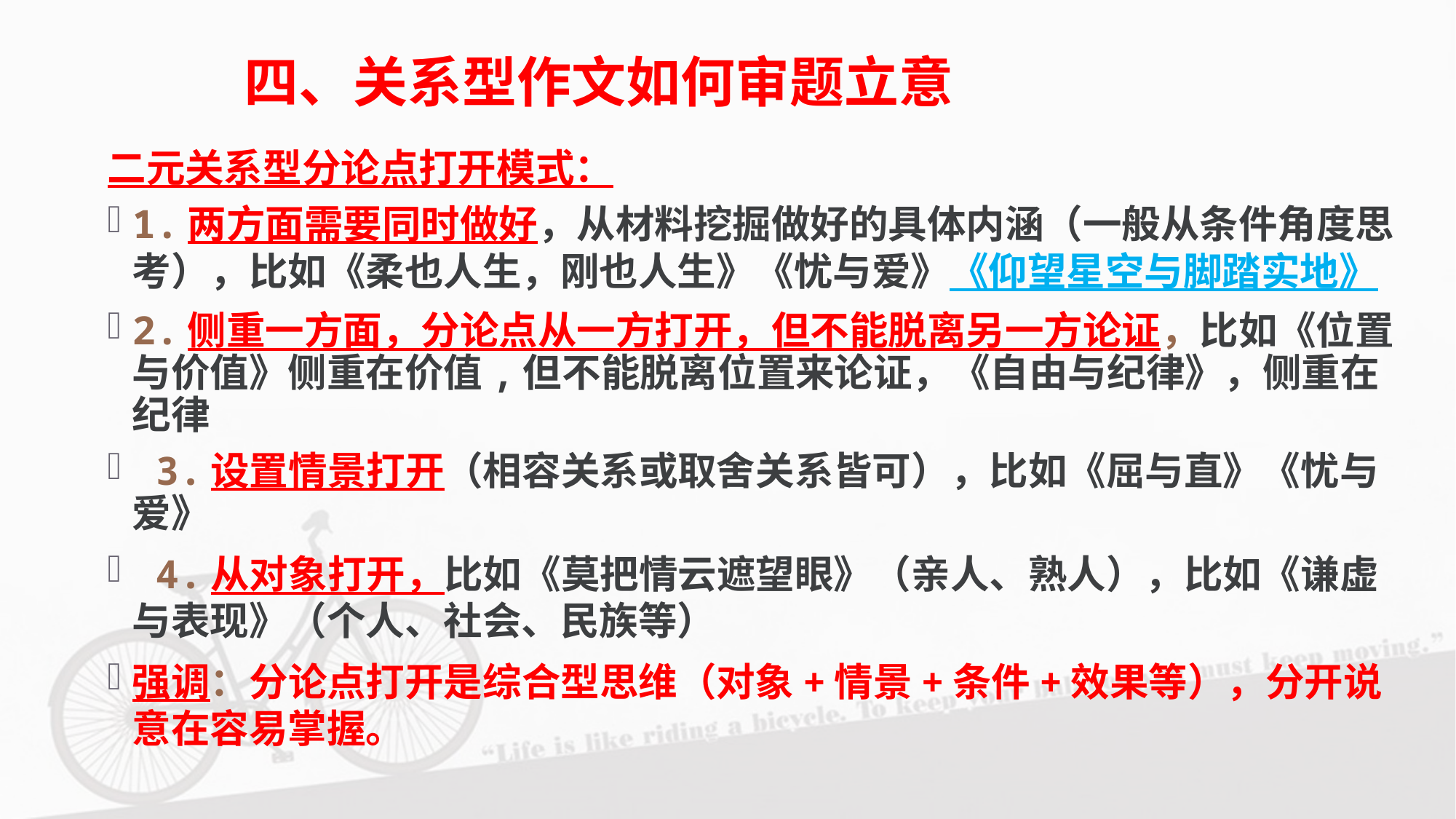

# 四、关系型作文如何审题立意
二元关系型分论点打开模式：
1.两方面需要同时做好，从材料挖掘做好的具体内涵（一般从条件角度思考），比如《柔也人生，刚也人生》《忧与爱》《仰望星空与脚踏实地》
2.侧重一方面，分论点从一方打开，但不能脱离另一方论证，比如《位置与价值》侧重在价值,但不能脱离位置来论证，《自由与纪律》，侧重在纪律
 3.设置情景打开（相容关系或取舍关系皆可），比如《屈与直》《忧与爱》
 4.从对象打开，比如《莫把情云遮望眼》（亲人、熟人），比如《谦虚与表现》（个人、社会、民族等）
强调：分论点打开是综合型思维（对象+情景+条件+效果等），分开说意在容易掌握。